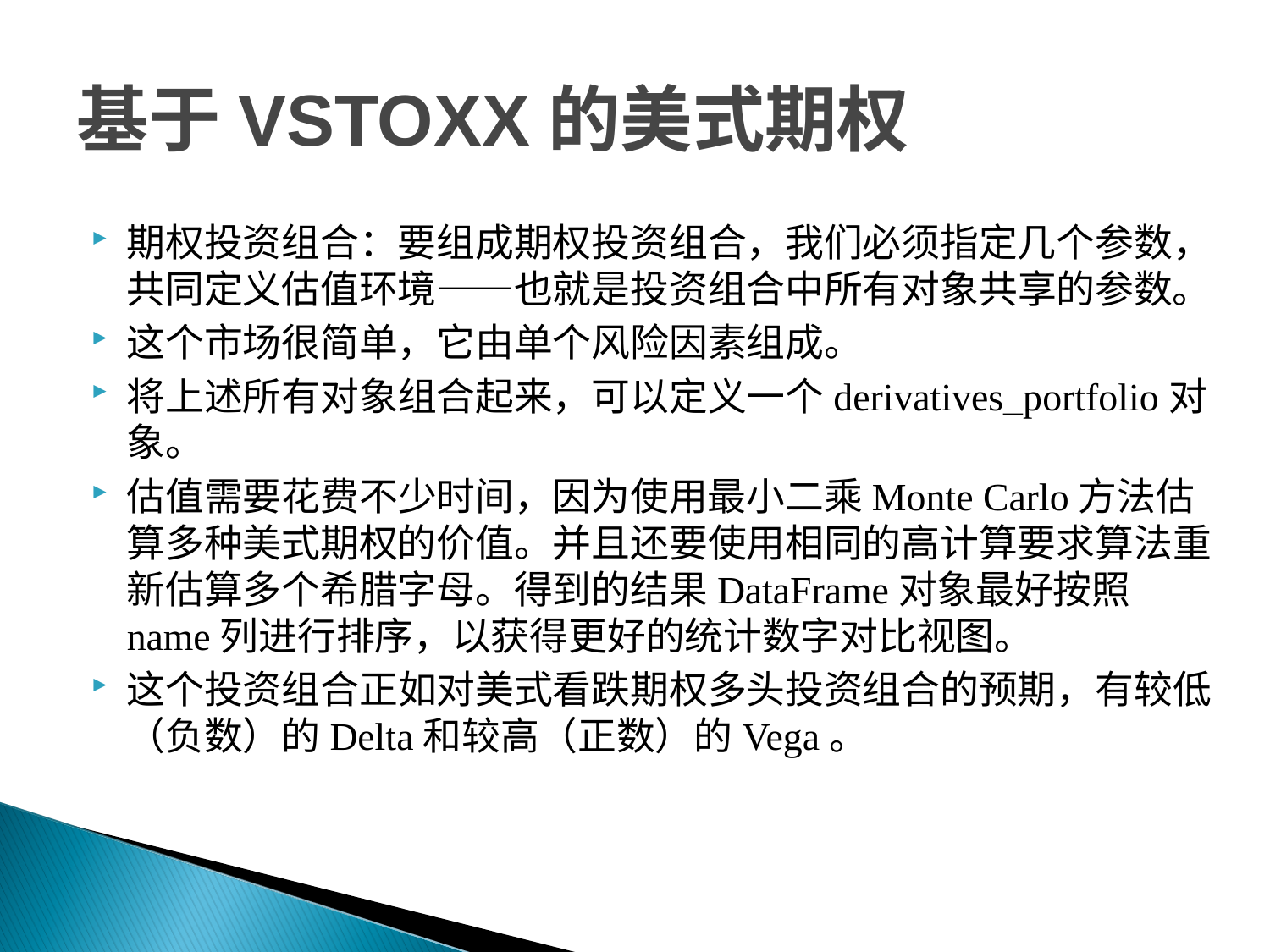

# 基于VSTOXX的美式期权
期权投资组合：要组成期权投资组合，我们必须指定几个参数，共同定义估值环境——也就是投资组合中所有对象共享的参数。
这个市场很简单，它由单个风险因素组成。
将上述所有对象组合起来，可以定义一个derivatives_portfolio对象。
估值需要花费不少时间，因为使用最小二乘Monte Carlo方法估算多种美式期权的价值。并且还要使用相同的高计算要求算法重新估算多个希腊字母。得到的结果DataFrame对象最好按照name列进行排序，以获得更好的统计数字对比视图。
这个投资组合正如对美式看跌期权多头投资组合的预期，有较低（负数）的Delta和较高（正数）的Vega。